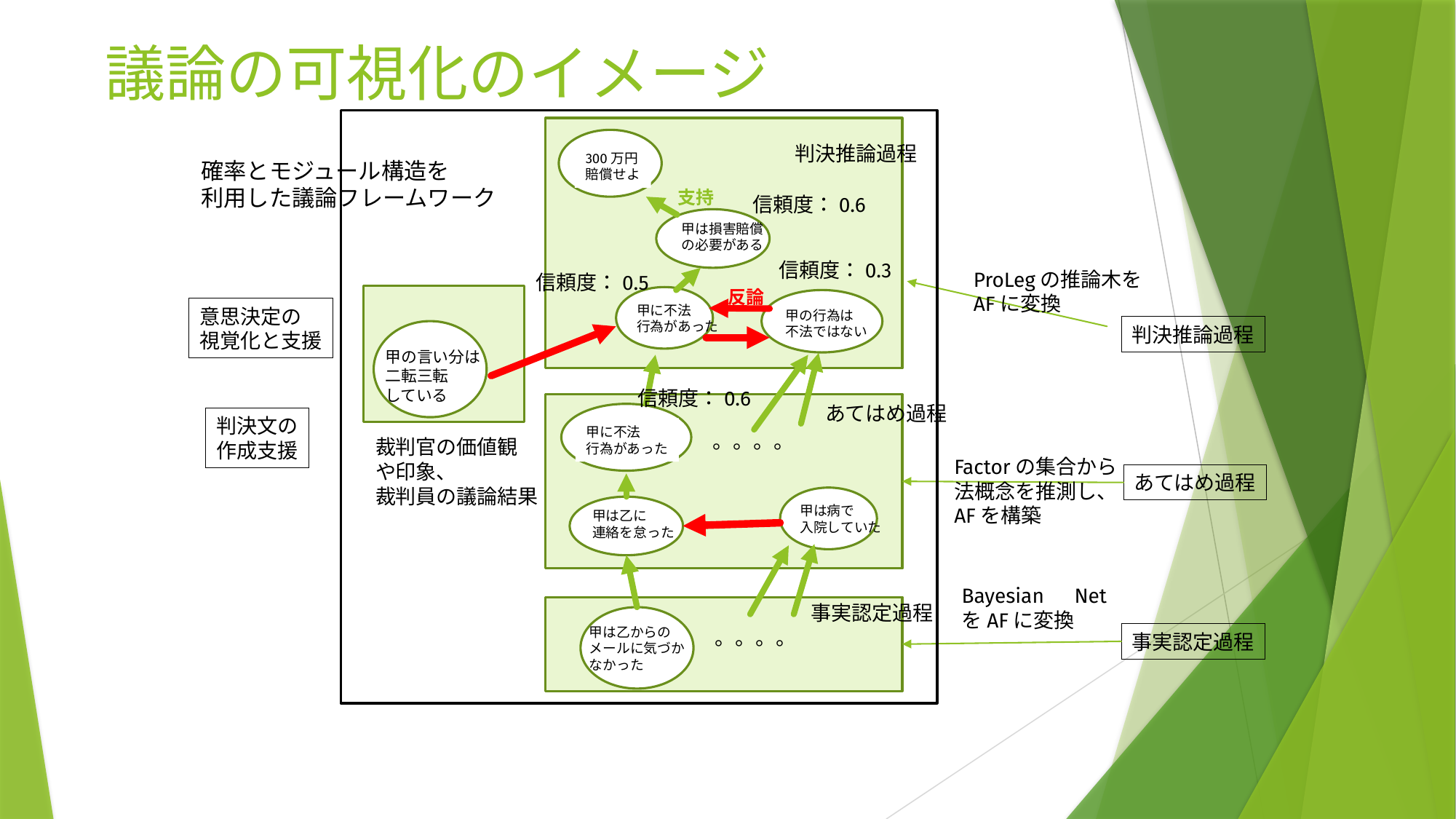

議論の可視化のイメージ

判決推論過程
300万円
賠償せよ
確率とモジュール構造を
利用した議論フレームワーク
支持
信頼度：0.6

甲は損害賠償
の必要がある
信頼度：0.3
ProLegの推論木を
AFに変換
信頼度：0.5
反論

甲に不法
行為があった

甲の行為は
不法ではない
意思決定の
視覚化と支援
判決推論過程

甲の言い分は
二転三転
している
信頼度：0.6

あてはめ過程

判決文の
作成支援
甲に不法
行為があった
。。。。
裁判官の価値観
や印象、
裁判員の議論結果
Factorの集合から
法概念を推測し、
AFを構築
あてはめ過程

甲は病で
入院していた

甲は乙に
連絡を怠った
Bayesian　Net
をAFに変換
事実認定過程

甲は乙からの
メールに気づか
なかった
。。。。
事実認定過程